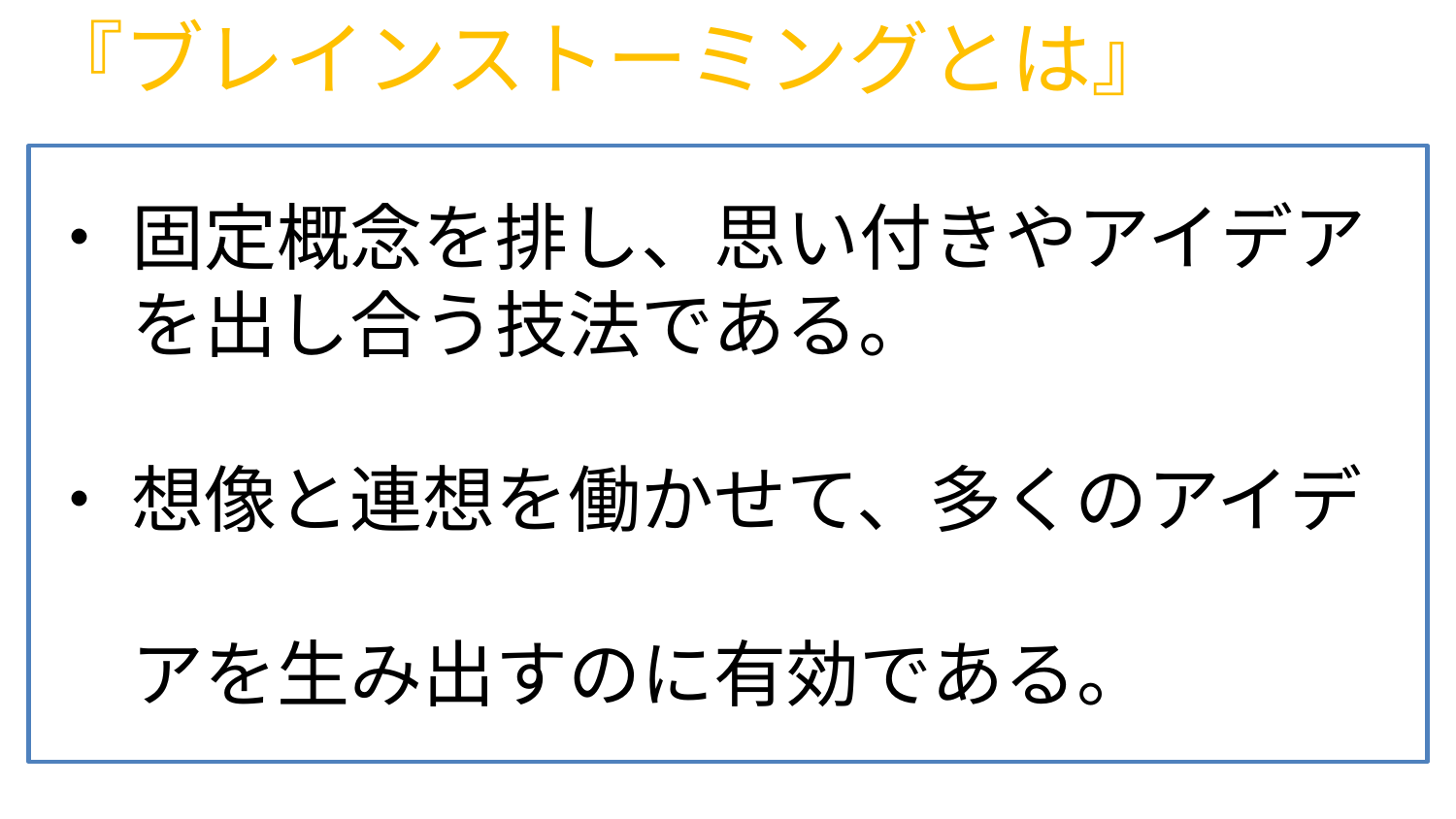

『ブレインストーミングとは』
・ 固定概念を排し、思い付きやアイデア
　 を出し合う技法である。

・ 想像と連想を働かせて、多くのアイデ
　 アを生み出すのに有効である。